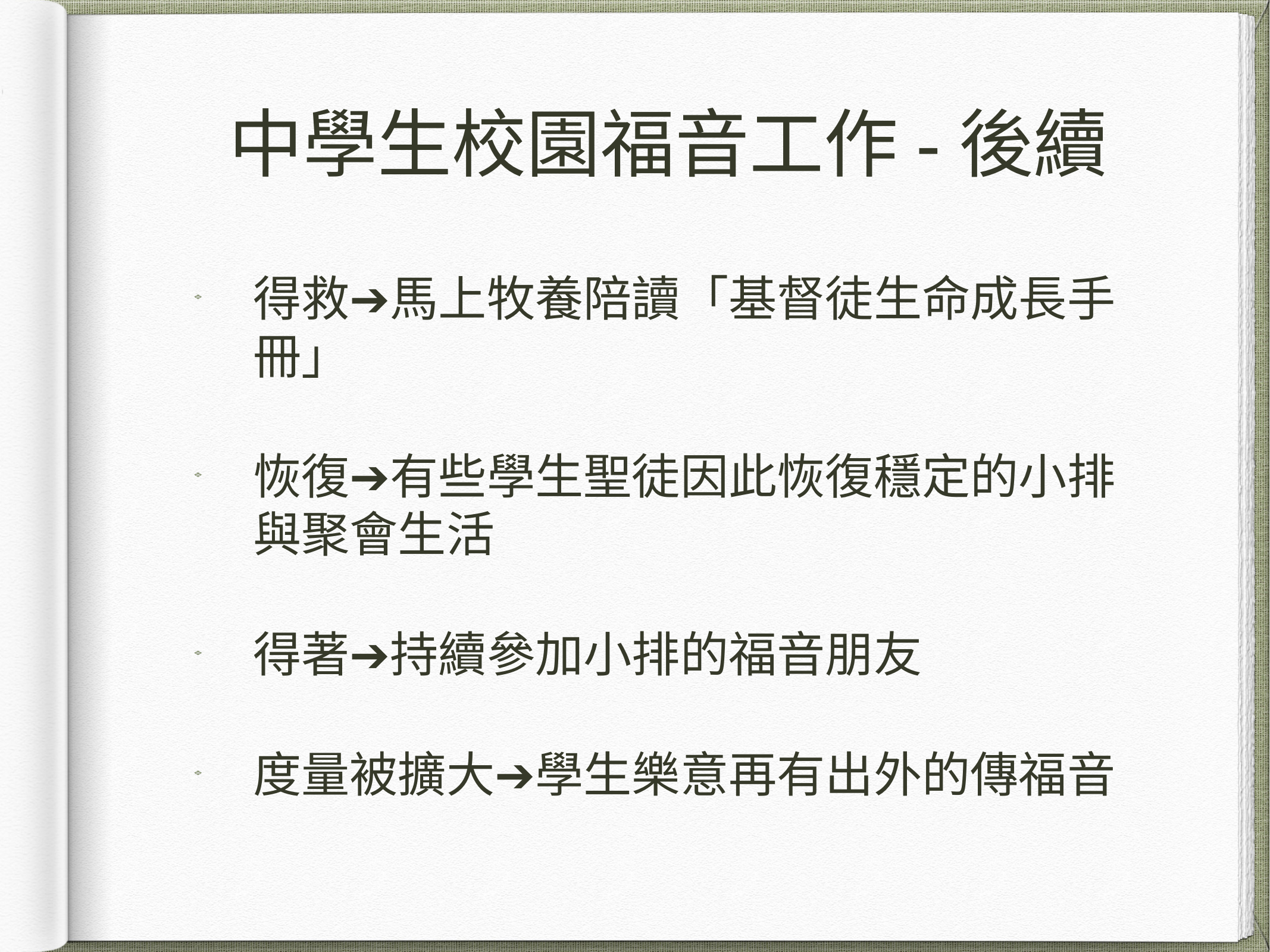

# 中學生校園福音工作-後續
得救➔馬上牧養陪讀「基督徒生命成長手冊」
恢復➔有些學生聖徒因此恢復穩定的小排與聚會生活
得著➔持續參加小排的福音朋友
度量被擴大➔學生樂意再有出外的傳福音